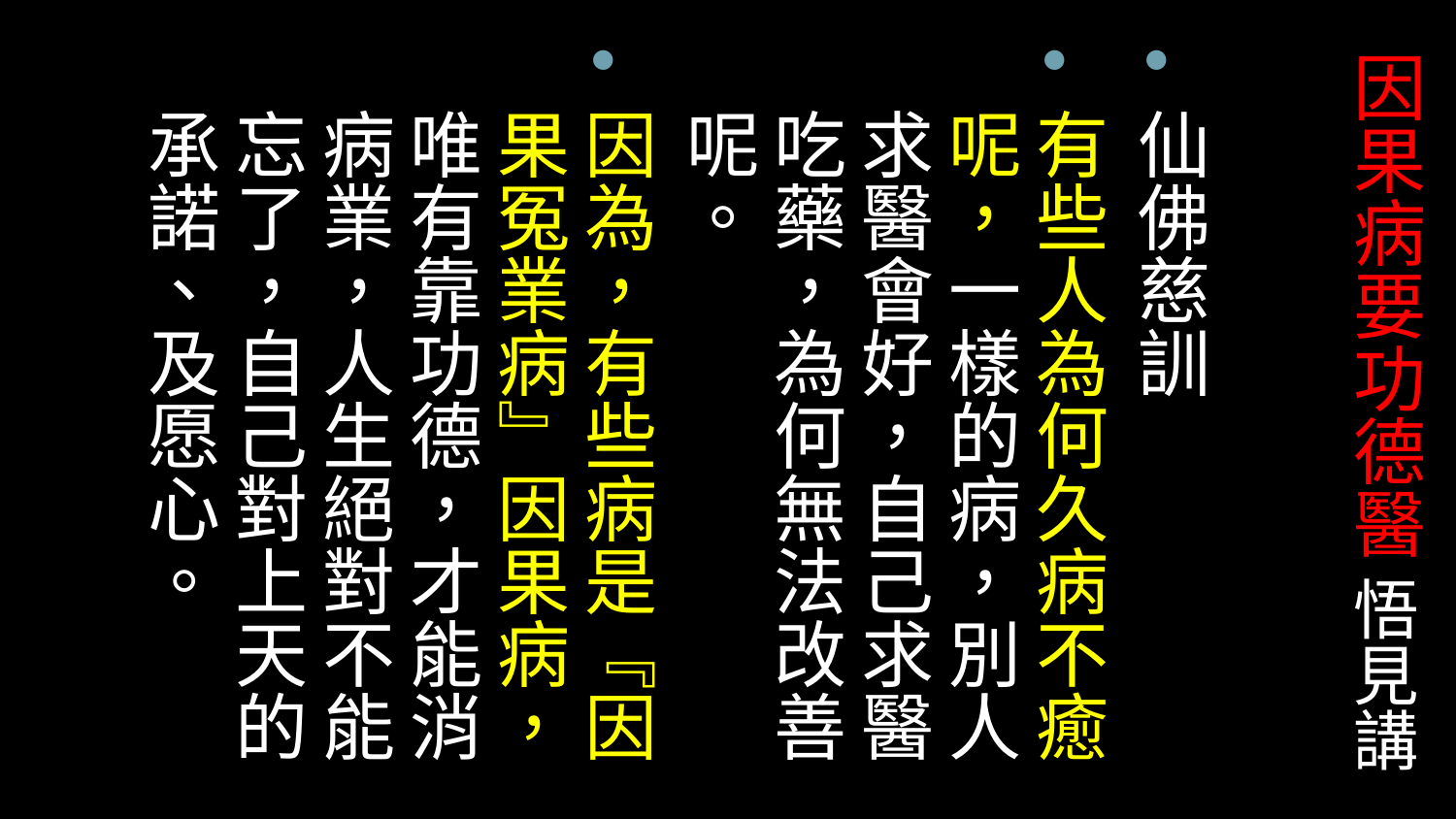

# 因果病要功德醫 悟見講
仙佛慈訓
有些人為何久病不癒呢，一樣的病，別人求醫會好，自己求醫吃藥，為何無法改善呢。
因為，有些病是『因果冤業病』因果病，唯有靠功德，才能消病業，人生絕對不能忘了，自己對上天的承諾、及愿心。